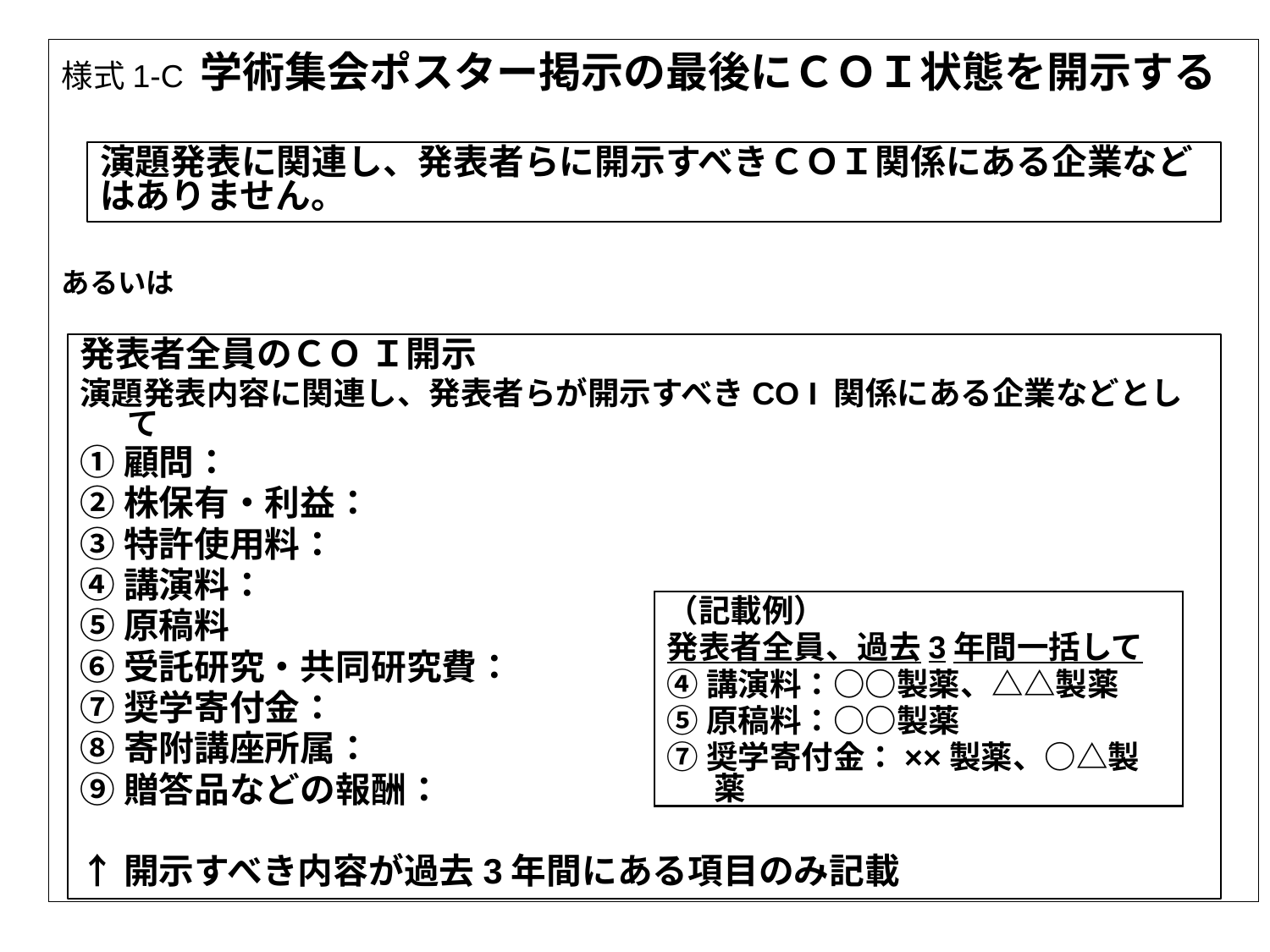

様式1-C 学術集会ポスター掲示の最後にＣＯＩ状態を開示する

あるいは

演題発表に関連し、発表者らに開示すべきＣＯＩ関係にある企業などはありません。
発表者全員のＣＯ Ｉ開示
演題発表内容に関連し、発表者らが開示すべきCO I 関係にある企業などとして
①顧問：
②株保有・利益：
③特許使用料：
④講演料：
⑤原稿料
⑥受託研究・共同研究費：
⑦奨学寄付金：
⑧寄附講座所属：
⑨贈答品などの報酬：

↑開示すべき内容が過去3年間にある項目のみ記載

（記載例）
発表者全員、過去3年間一括して
④講演料：○○製薬、△△製薬
⑤原稿料：○○製薬
⑦奨学寄付金：××製薬、○△製薬